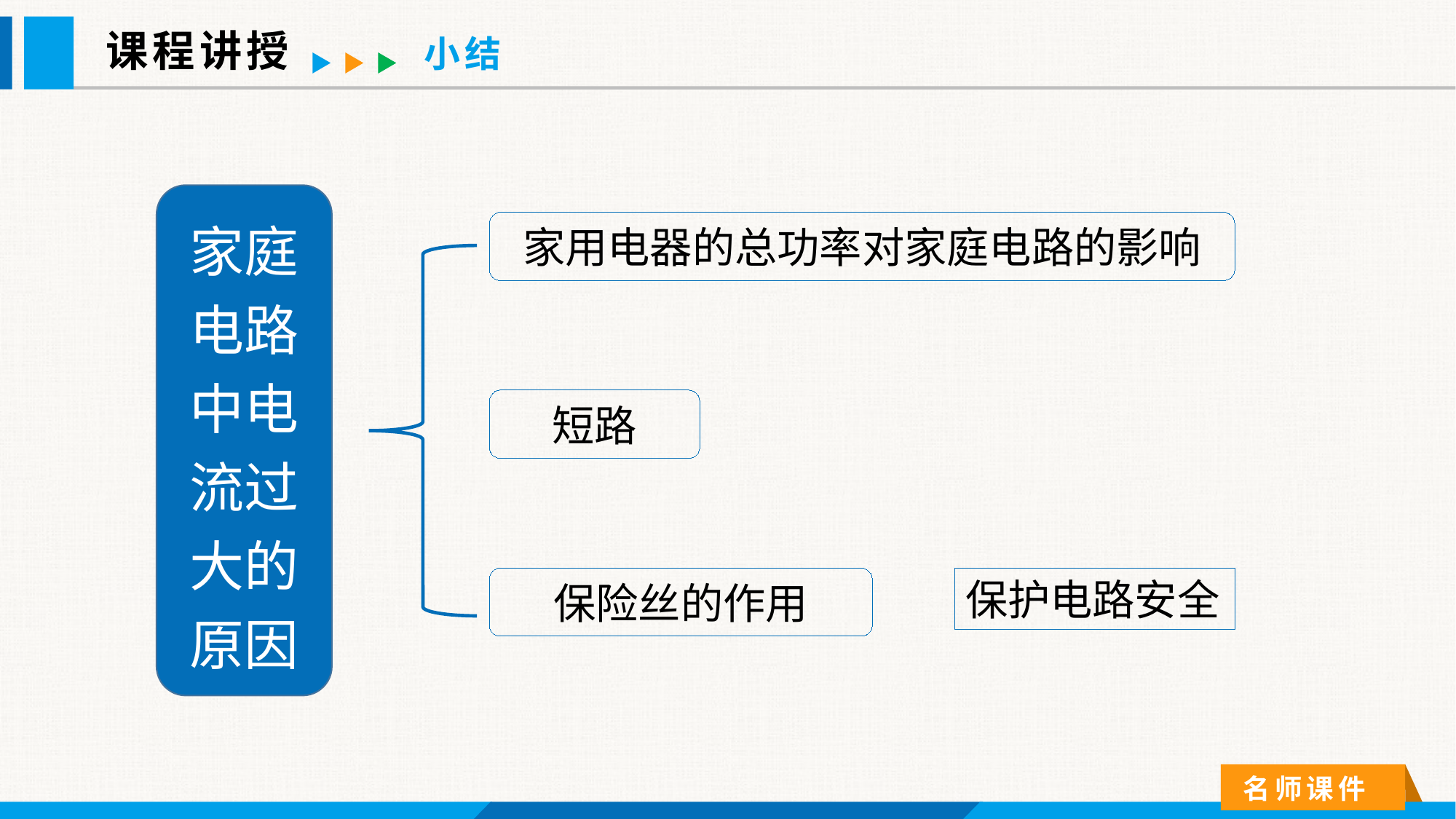

课程讲授
小结

家庭电路中电流过大的原因
家用电器的总功率对家庭电路的影响

短路
保险丝的作用
保护电路安全